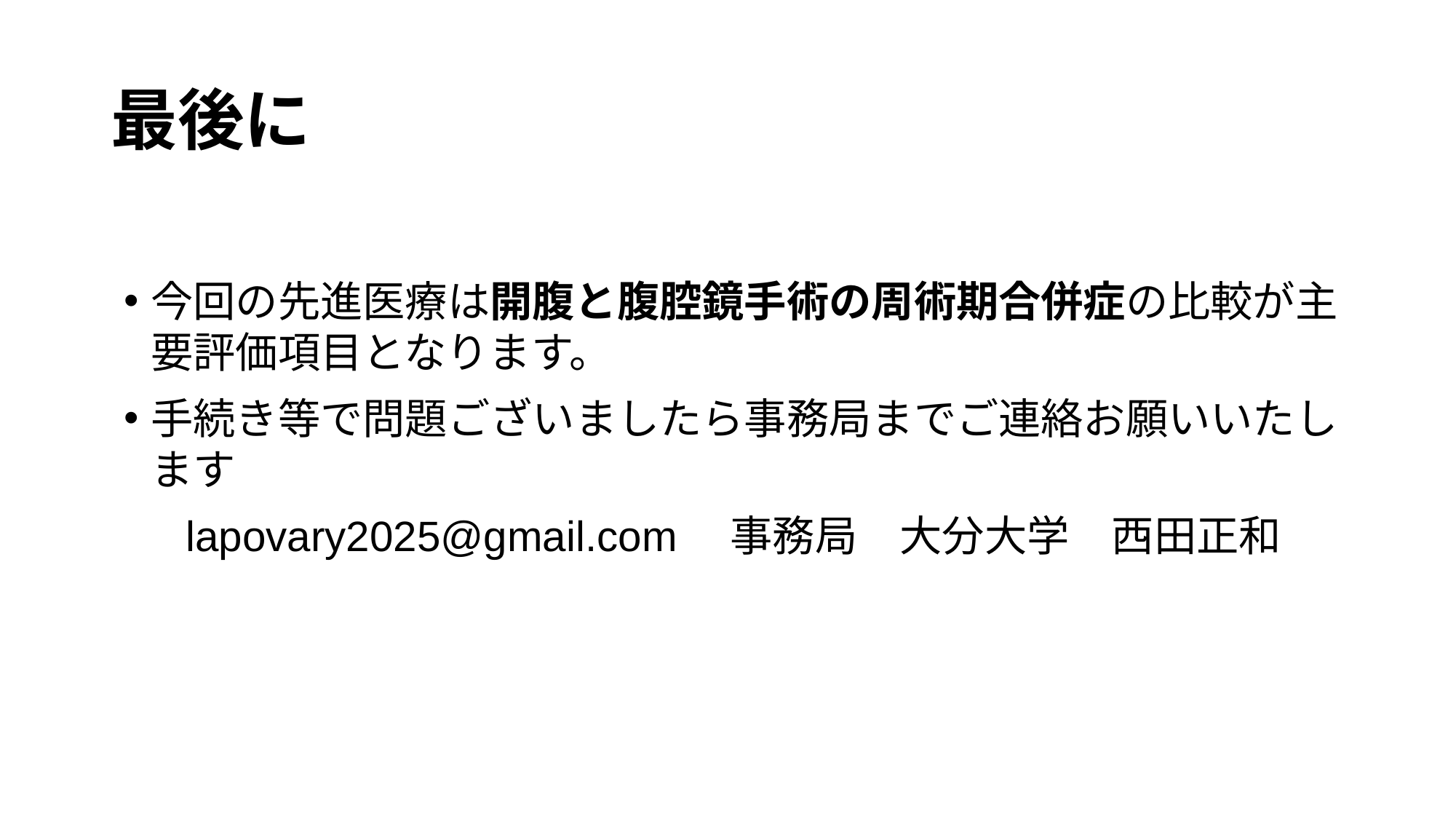

# 最後に
今回の先進医療は開腹と腹腔鏡手術の周術期合併症の比較が主要評価項目となります。
手続き等で問題ございましたら事務局までご連絡お願いいたします
　 lapovary2025@gmail.com　事務局　大分大学　西田正和